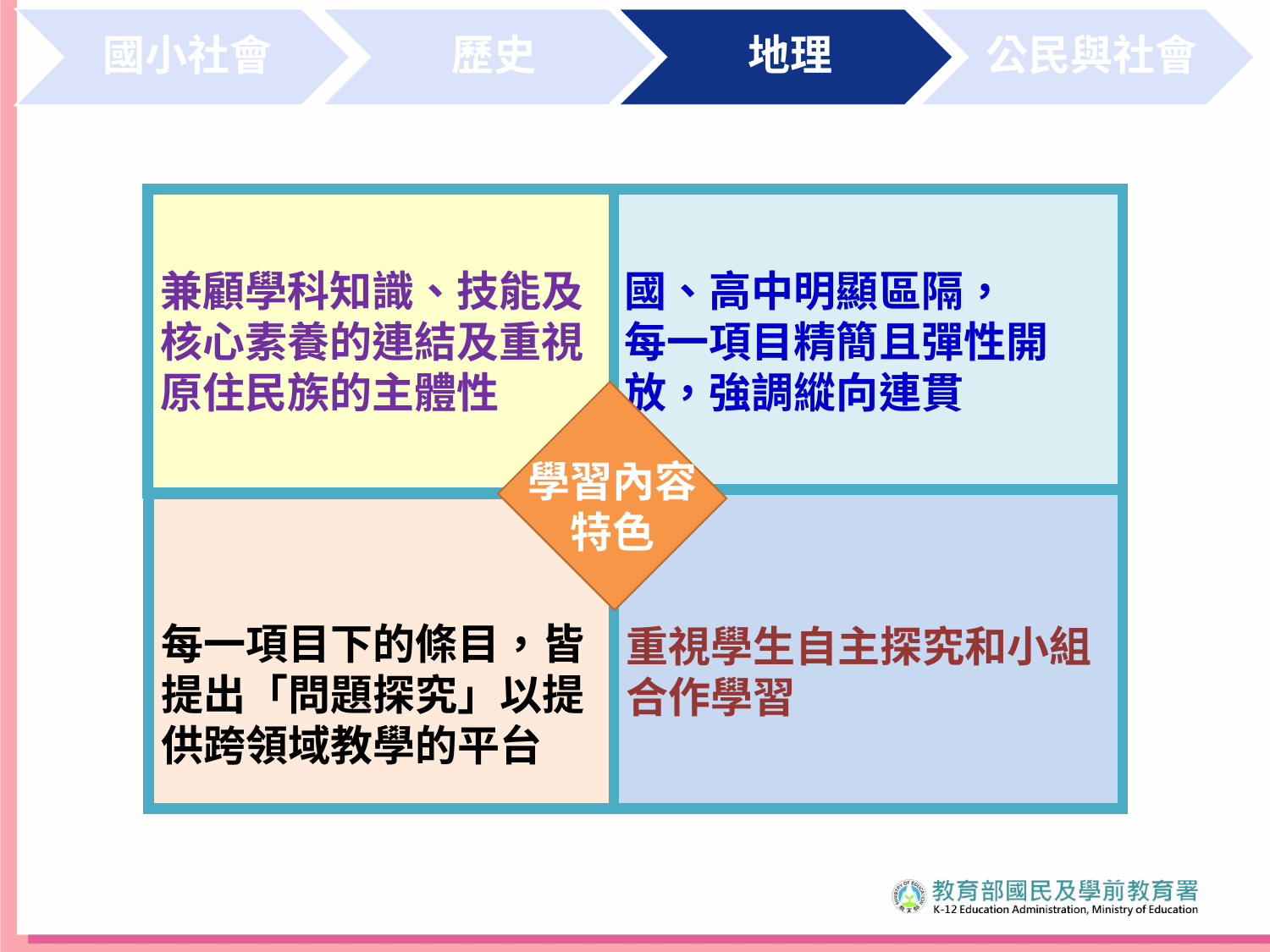

國小社會
歷史
地理
公民與社會

兼顧學科知識、技能及核心素養的連結及重視原住民族的主體性

國、高中明顯區隔，
每一項目精簡且彈性開放，強調縱向連貫

學習內容
特色

重視學生自主探究和小組合作學習

每一項目下的條目，皆提出「問題探究」以提供跨領域教學的平台